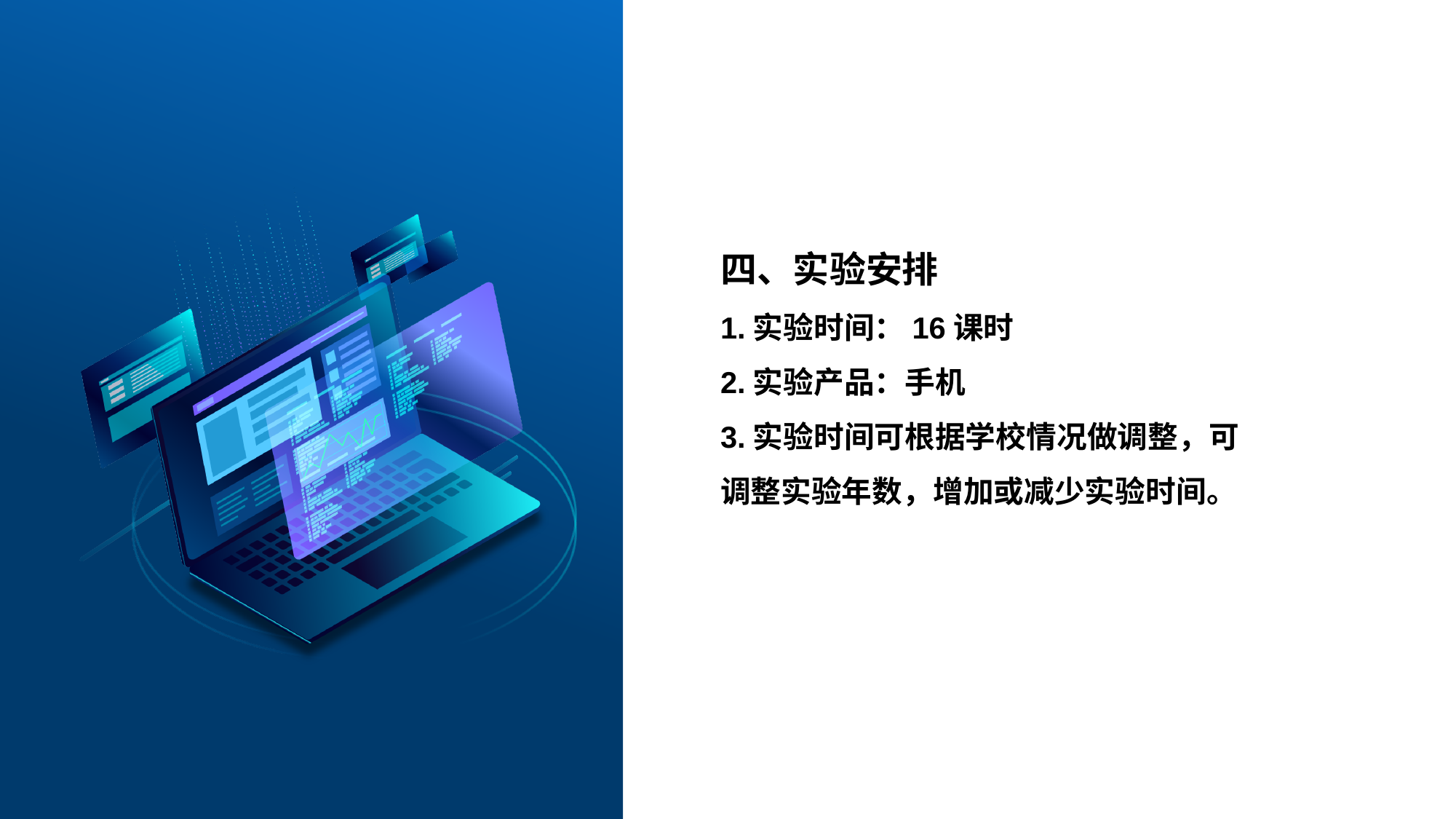

# 四、实验安排 1.实验时间：16课时 2.实验产品：手机 3.实验时间可根据学校情况做调整，可调整实验年数，增加或减少实验时间。